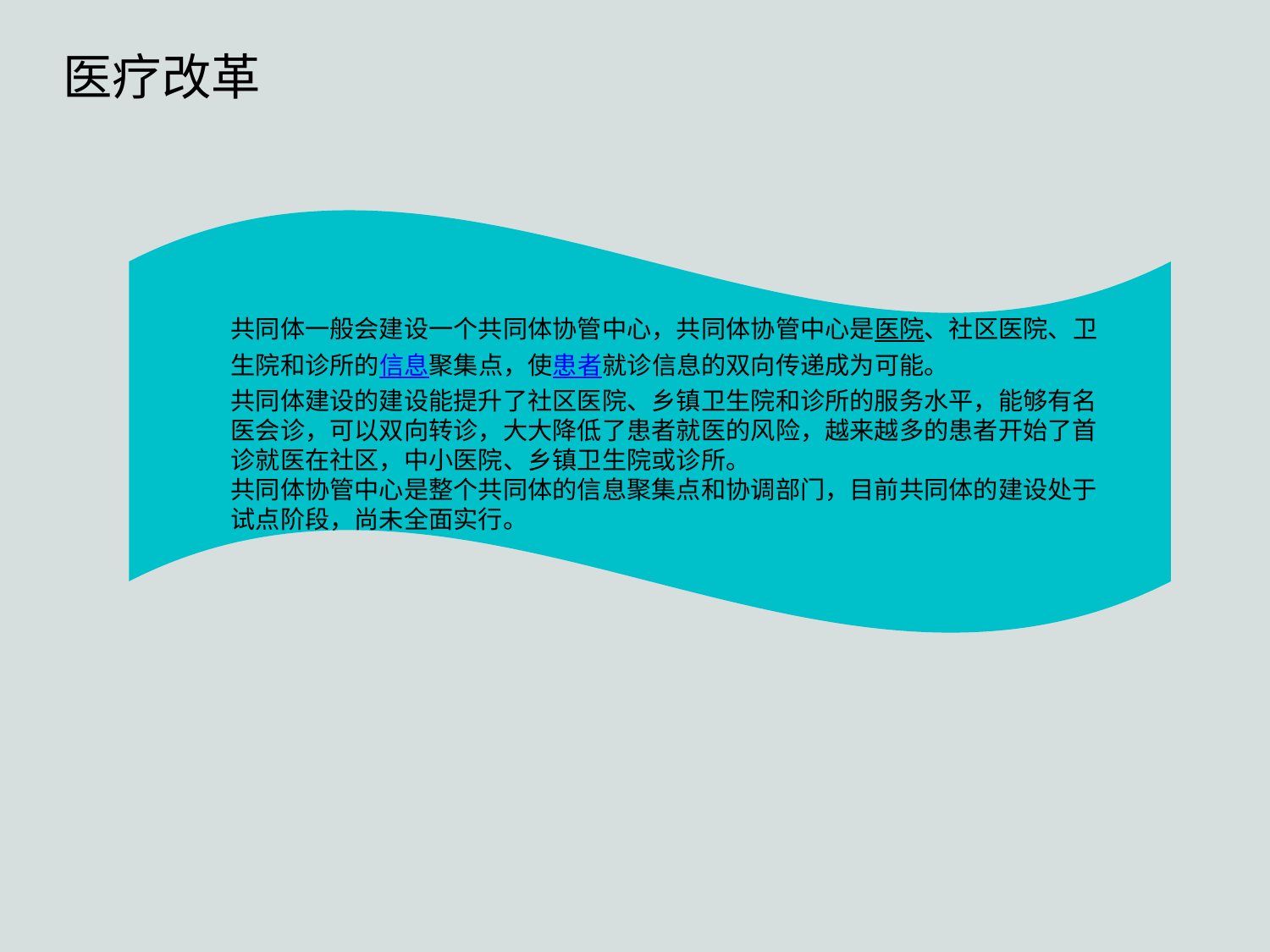

医疗改革

点击添加文本
共同体一般会建设一个共同体协管中心，共同体协管中心是医院、社区医院、卫生院和诊所的信息聚集点，使患者就诊信息的双向传递成为可能。
共同体建设的建设能提升了社区医院、乡镇卫生院和诊所的服务水平，能够有名医会诊，可以双向转诊，大大降低了患者就医的风险，越来越多的患者开始了首诊就医在社区，中小医院、乡镇卫生院或诊所。
共同体协管中心是整个共同体的信息聚集点和协调部门，目前共同体的建设处于试点阶段，尚未全面实行。

点击添加文本
点击添加文本
点击添加文本